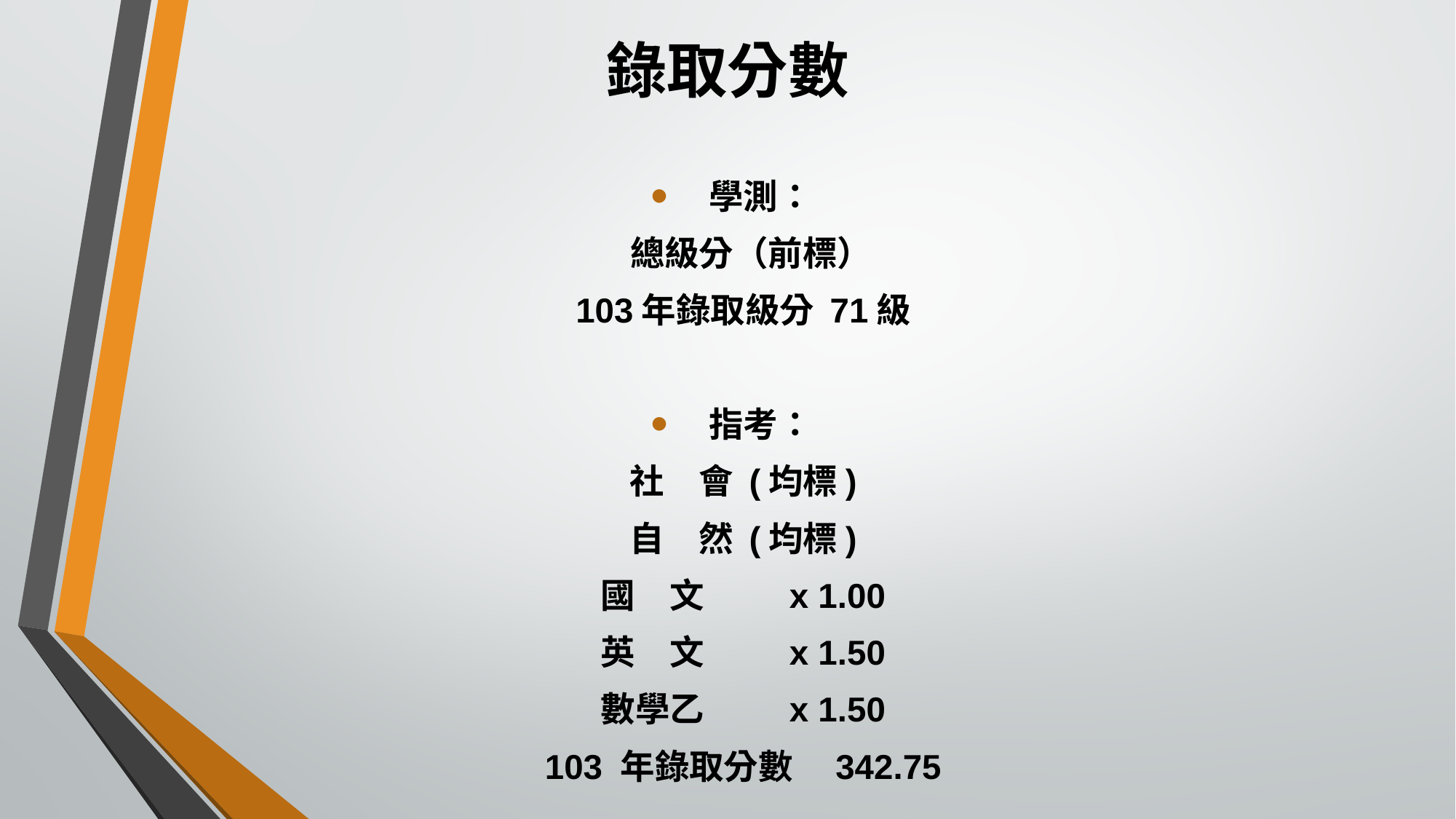

# 錄取分數
學測：
 總級分（前標）
103年錄取級分 71級

指考：
社　會 (均標)
自　然 (均標)
國　文　　 x 1.00
英　文　　 x 1.50
數學乙　　 x 1.50
103 年錄取分數　342.75